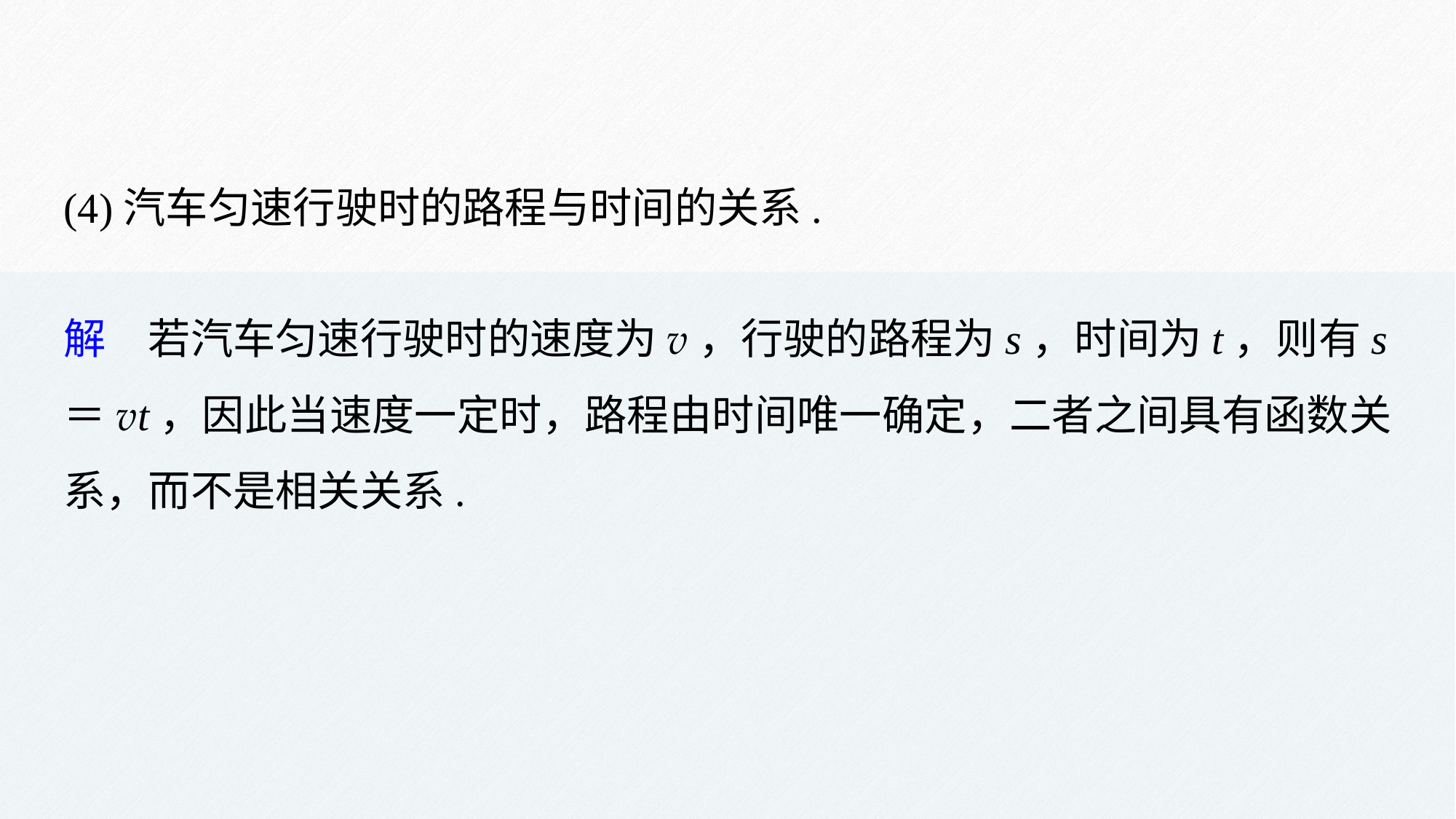

(4)汽车匀速行驶时的路程与时间的关系.
解　若汽车匀速行驶时的速度为v，行驶的路程为s，时间为t，则有s＝vt，因此当速度一定时，路程由时间唯一确定，二者之间具有函数关系，而不是相关关系.